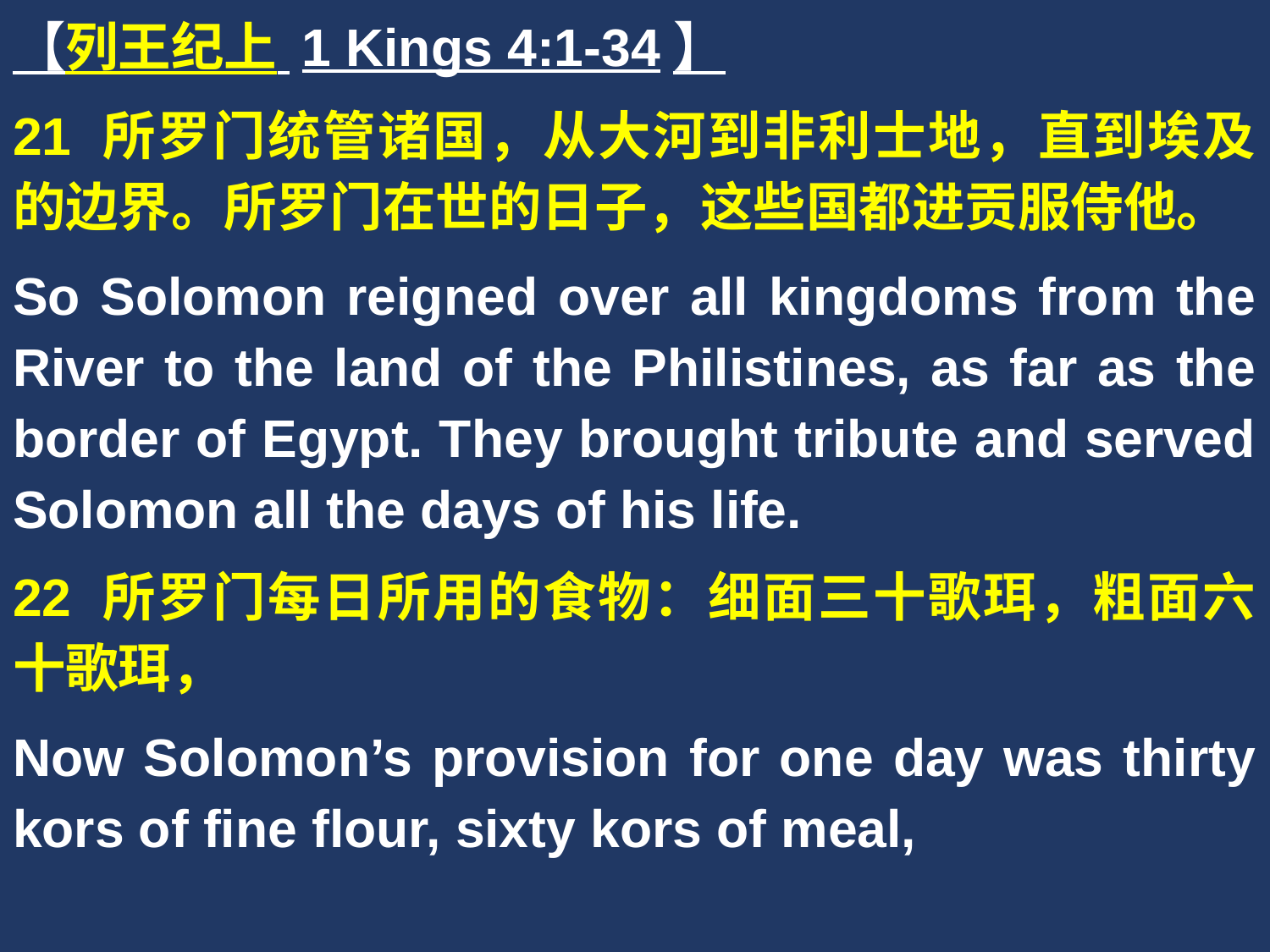

【列王纪上 1 Kings 4:1-34】
21 所罗门统管诸国，从大河到非利士地，直到埃及的边界。所罗门在世的日子，这些国都进贡服侍他。
So Solomon reigned over all kingdoms from the River to the land of the Philistines, as far as the border of Egypt. They brought tribute and served Solomon all the days of his life.
22 所罗门每日所用的食物：细面三十歌珥，粗面六十歌珥，
Now Solomon’s provision for one day was thirty kors of fine flour, sixty kors of meal,